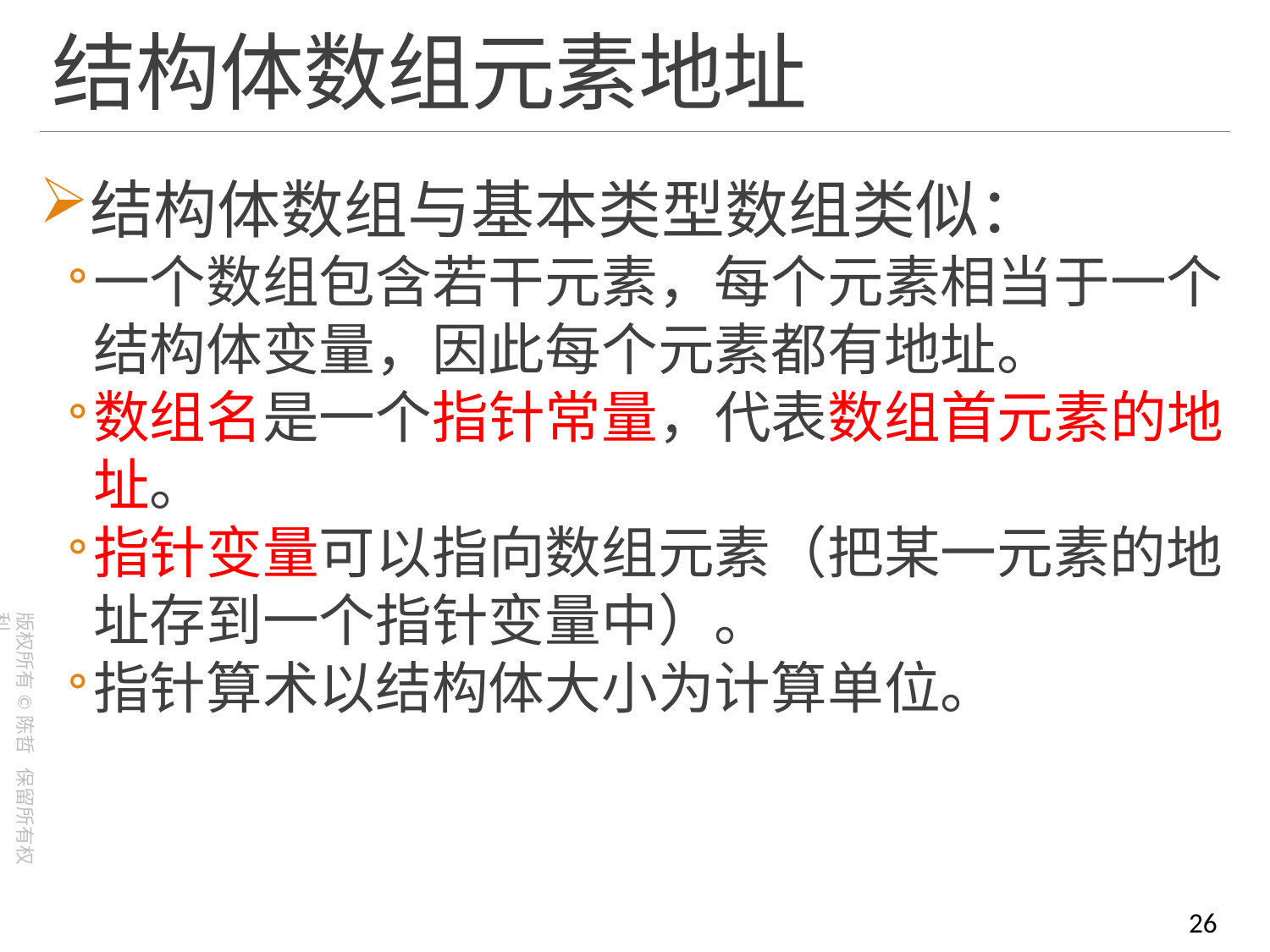

# 结构体数组元素地址
结构体数组与基本类型数组类似：
一个数组包含若干元素，每个元素相当于一个结构体变量，因此每个元素都有地址。
数组名是一个指针常量，代表数组首元素的地址。
指针变量可以指向数组元素（把某一元素的地址存到一个指针变量中）。
指针算术以结构体大小为计算单位。
26